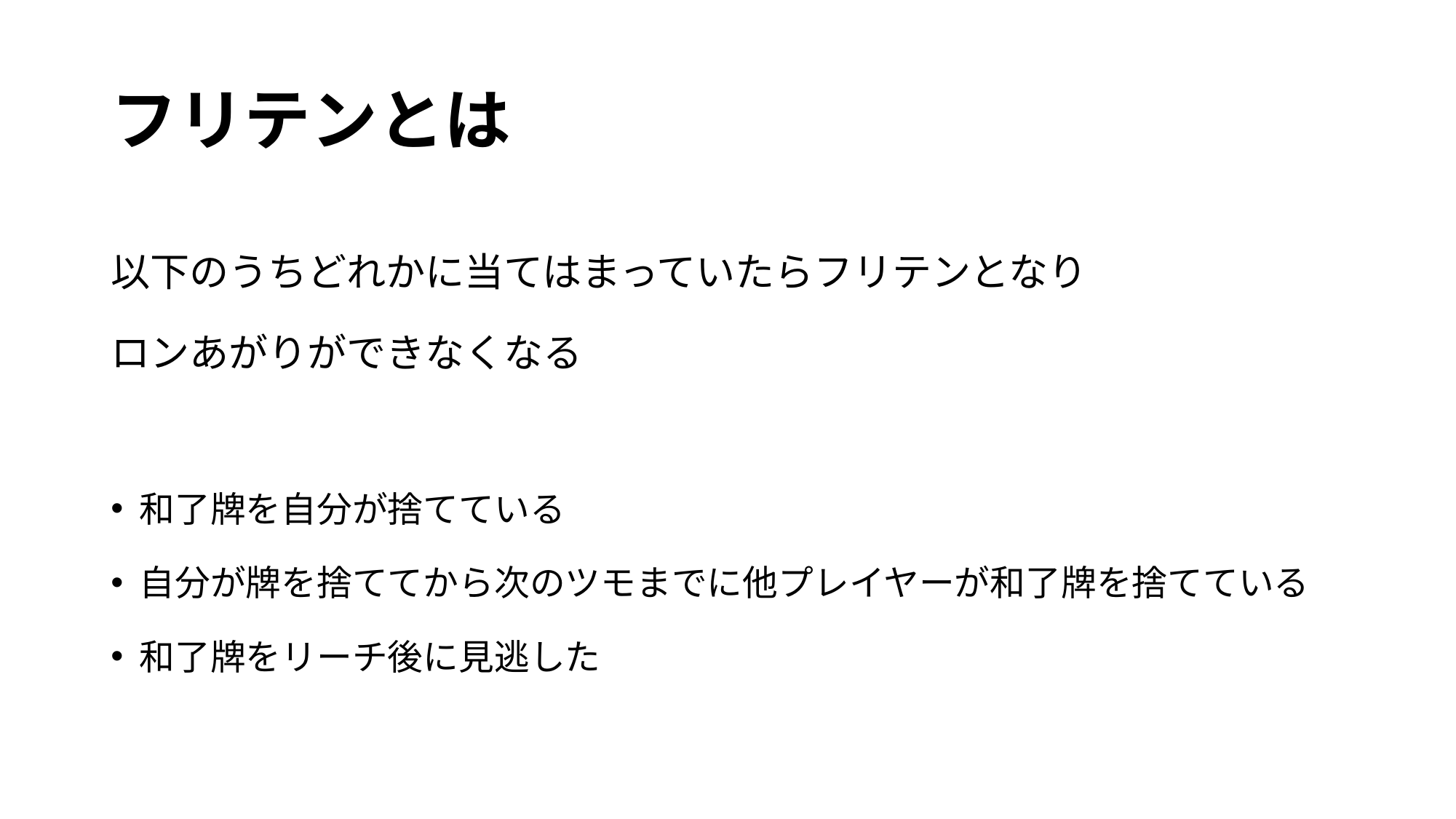

# フリテンとは
以下のうちどれかに当てはまっていたらフリテンとなり
ロンあがりができなくなる

和了牌を自分が捨てている
自分が牌を捨ててから次のツモまでに他プレイヤーが和了牌を捨てている
和了牌をリーチ後に見逃した